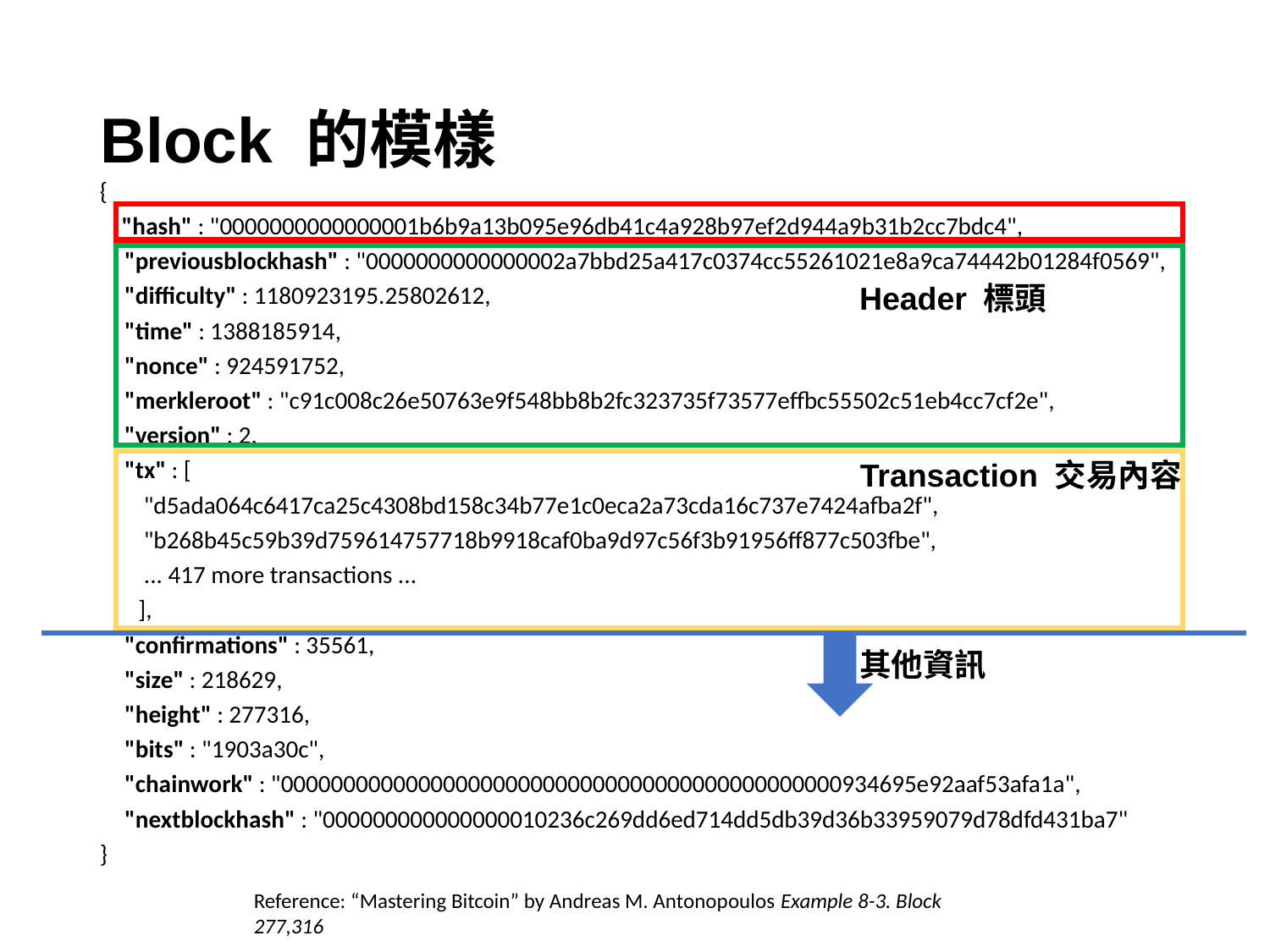

# Block 的模樣
{
    "hash" : "0000000000000001b6b9a13b095e96db41c4a928b97ef2d944a9b31b2cc7bdc4",
	"previousblockhash" : "0000000000000002a7bbd25a417c0374cc55261021e8a9ca74442b01284f0569",
	"difficulty" : 1180923195.25802612,
	"time" : 1388185914,
	"nonce" : 924591752,
	"merkleroot" : "c91c008c26e50763e9f548bb8b2fc323735f73577effbc55502c51eb4cc7cf2e",
 	"version" : 2,
	"tx" : [
        "d5ada064c6417ca25c4308bd158c34b77e1c0eca2a73cda16c737e7424afba2f",
        "b268b45c59b39d759614757718b9918caf0ba9d97c56f3b91956ff877c503fbe",
        ... 417 more transactions ...
       ],
 	"confirmations" : 35561,
	"size" : 218629,
	"height" : 277316,
	"bits" : "1903a30c",
	"chainwork" : "000000000000000000000000000000000000000000000934695e92aaf53afa1a",
	"nextblockhash" : "000000000000000010236c269dd6ed714dd5db39d36b33959079d78dfd431ba7"
}

Header 標頭
Transaction 交易內容

其他資訊
Reference: “Mastering Bitcoin” by Andreas M. Antonopoulos Example 8-3. Block 277,316